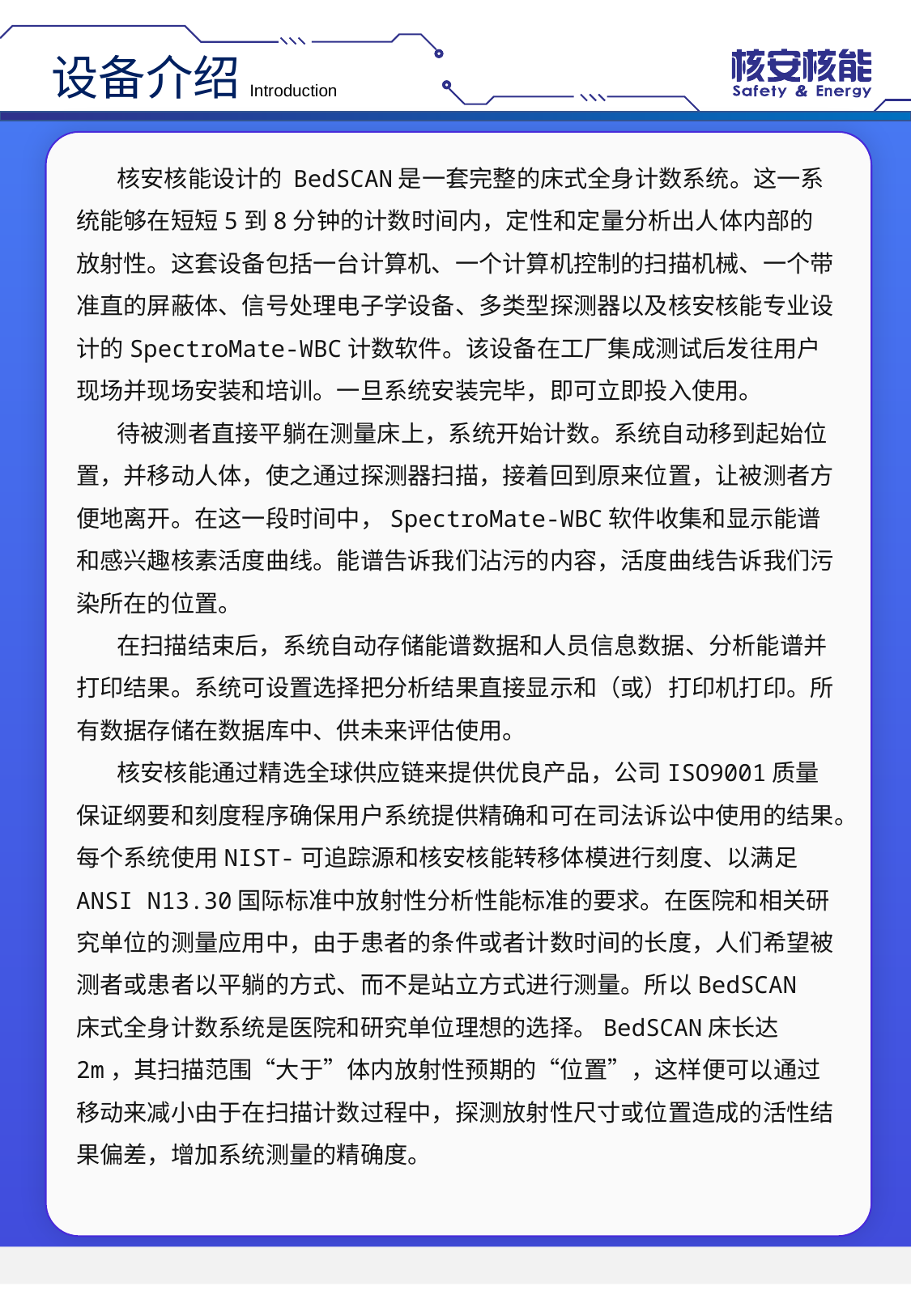

设备介绍

Introduction

核安核能设计的 BedSCAN是一套完整的床式全身计数系统。这一系统能够在短短5到8分钟的计数时间内，定性和定量分析出人体内部的放射性。这套设备包括一台计算机、一个计算机控制的扫描机械、一个带准直的屏蔽体、信号处理电子学设备、多类型探测器以及核安核能专业设计的SpectroMate-WBC计数软件。该设备在工厂集成测试后发往用户现场并现场安装和培训。一旦系统安装完毕，即可立即投入使用。
待被测者直接平躺在测量床上，系统开始计数。系统自动移到起始位置，并移动人体，使之通过探测器扫描，接着回到原来位置，让被测者方便地离开。在这一段时间中，SpectroMate-WBC软件收集和显示能谱和感兴趣核素活度曲线。能谱告诉我们沾污的内容，活度曲线告诉我们污染所在的位置。
在扫描结束后，系统自动存储能谱数据和人员信息数据、分析能谱并打印结果。系统可设置选择把分析结果直接显示和（或）打印机打印。所有数据存储在数据库中、供未来评估使用。
核安核能通过精选全球供应链来提供优良产品，公司ISO9001质量保证纲要和刻度程序确保用户系统提供精确和可在司法诉讼中使用的结果。每个系统使用NIST-可追踪源和核安核能转移体模进行刻度、以满足ANSI N13.30国际标准中放射性分析性能标准的要求。在医院和相关研究单位的测量应用中，由于患者的条件或者计数时间的长度，人们希望被测者或患者以平躺的方式、而不是站立方式进行测量。所以BedSCAN 床式全身计数系统是医院和研究单位理想的选择。BedSCAN床长达2m，其扫描范围“大于”体内放射性预期的“位置”，这样便可以通过移动来减小由于在扫描计数过程中，探测放射性尺寸或位置造成的活性结果偏差，增加系统测量的精确度。